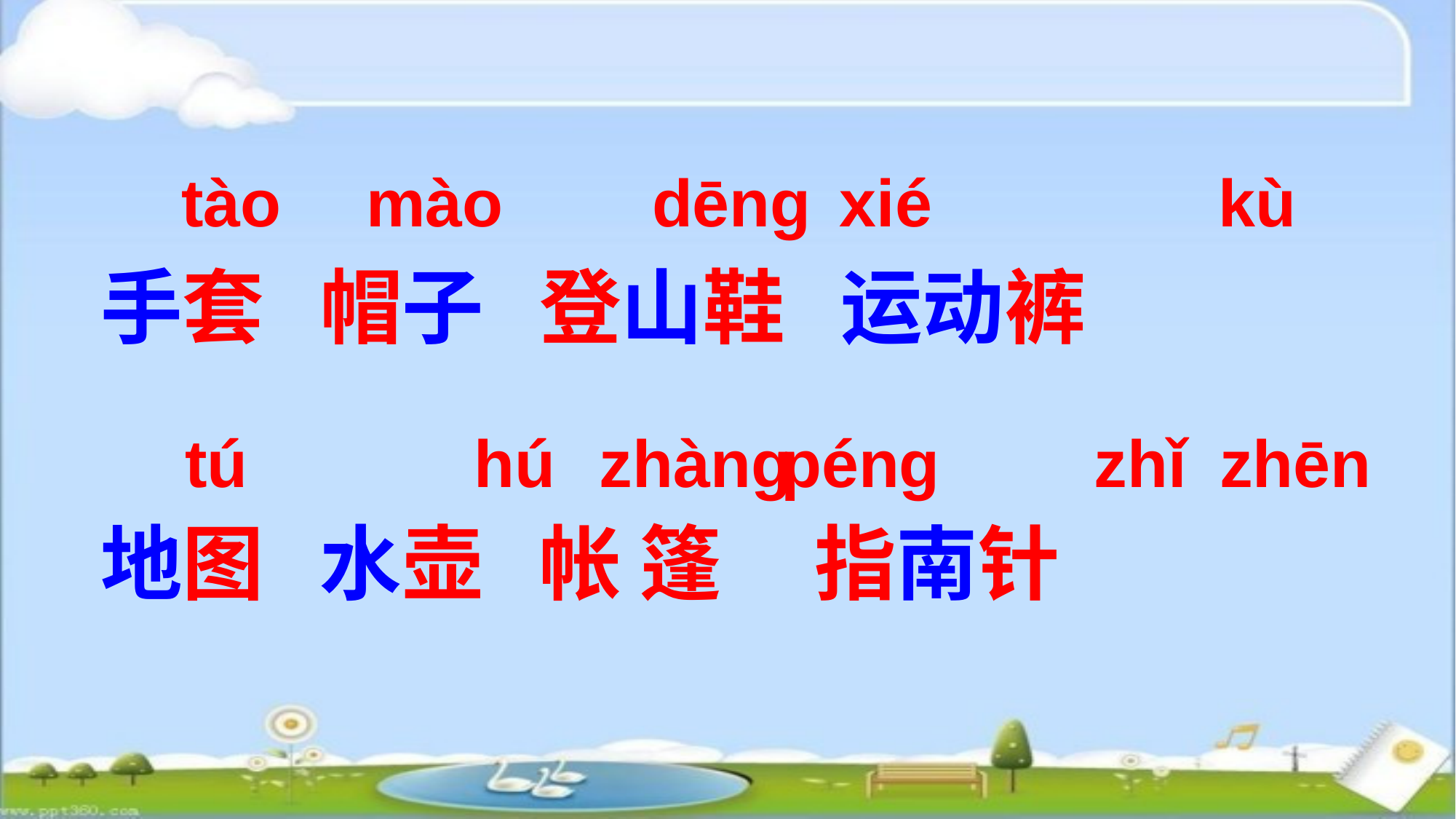

kù
xié
tào
mào
dēnɡ
手套   帽子   登山鞋   运动裤

地图   水壶   帐 篷     指南针
zhànɡ
zhǐ
zhēn
hú
pénɡ
tú